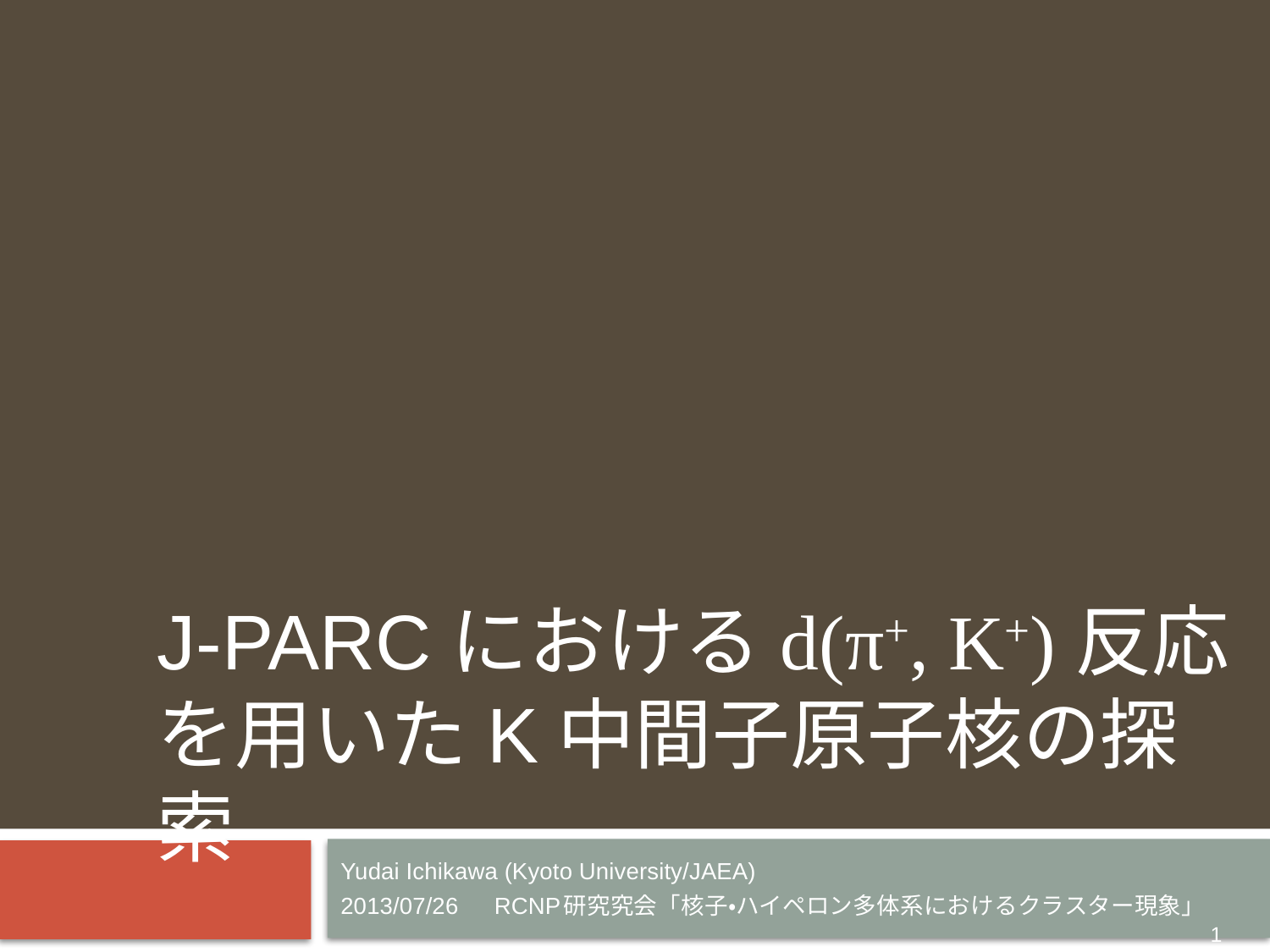

J-PARCにおけるd(π+, K+)反応を用いたK中間子原子核の探索
Yudai Ichikawa (Kyoto University/JAEA)
2013/07/26 　RCNP研究究会「核子・ハイペロン多体系におけるクラスター現象」
1